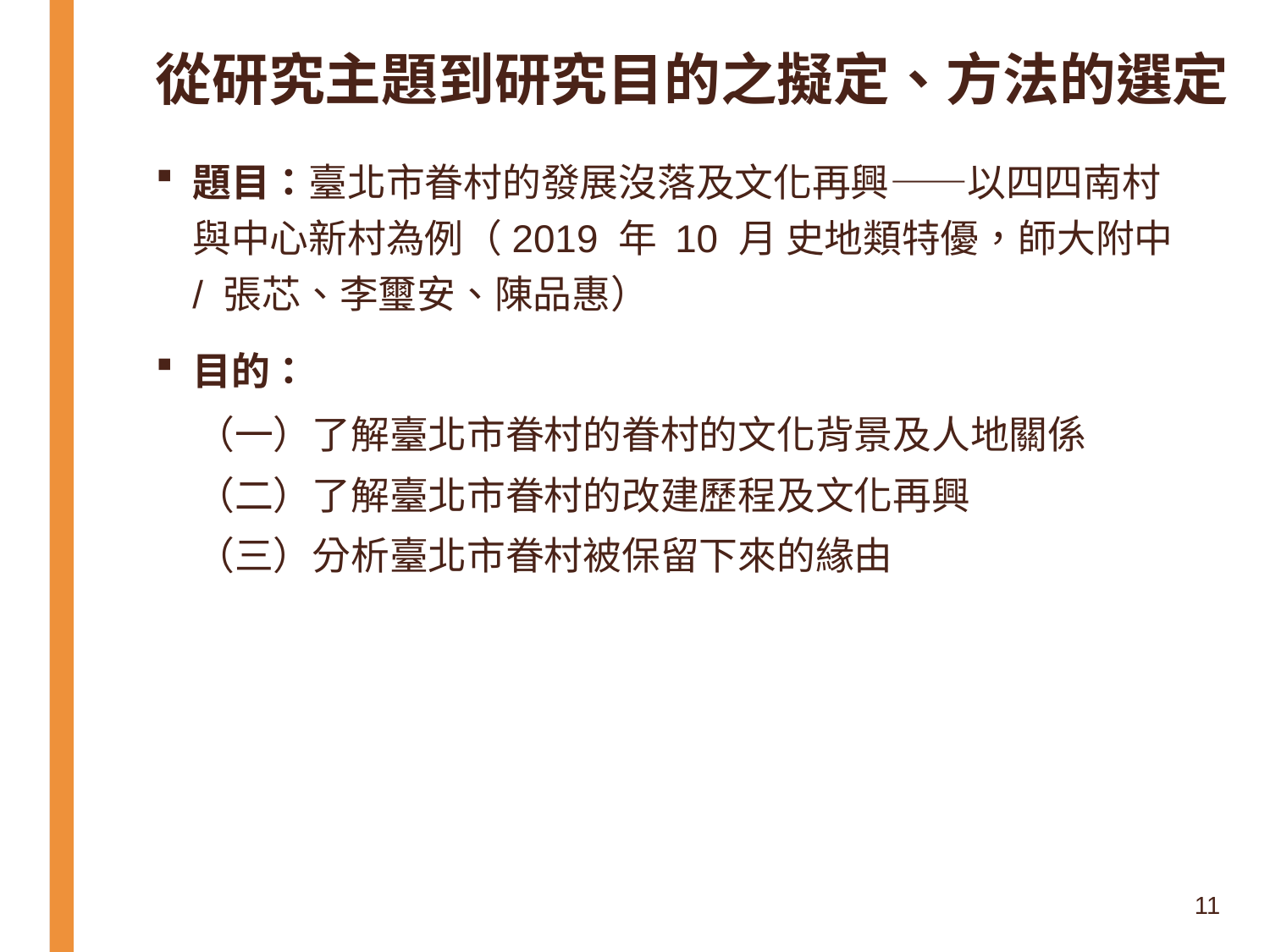

# 從研究主題到研究目的之擬定、方法的選定
題目：臺北市眷村的發展沒落及文化再興——以四四南村與中心新村為例（2019 年 10 月 史地類特優，師大附中 / 張芯、李璽安、陳品惠）
目的：
（一）了解臺北市眷村的眷村的文化背景及人地關係
（二）了解臺北市眷村的改建歷程及文化再興
（三）分析臺北市眷村被保留下來的緣由
11